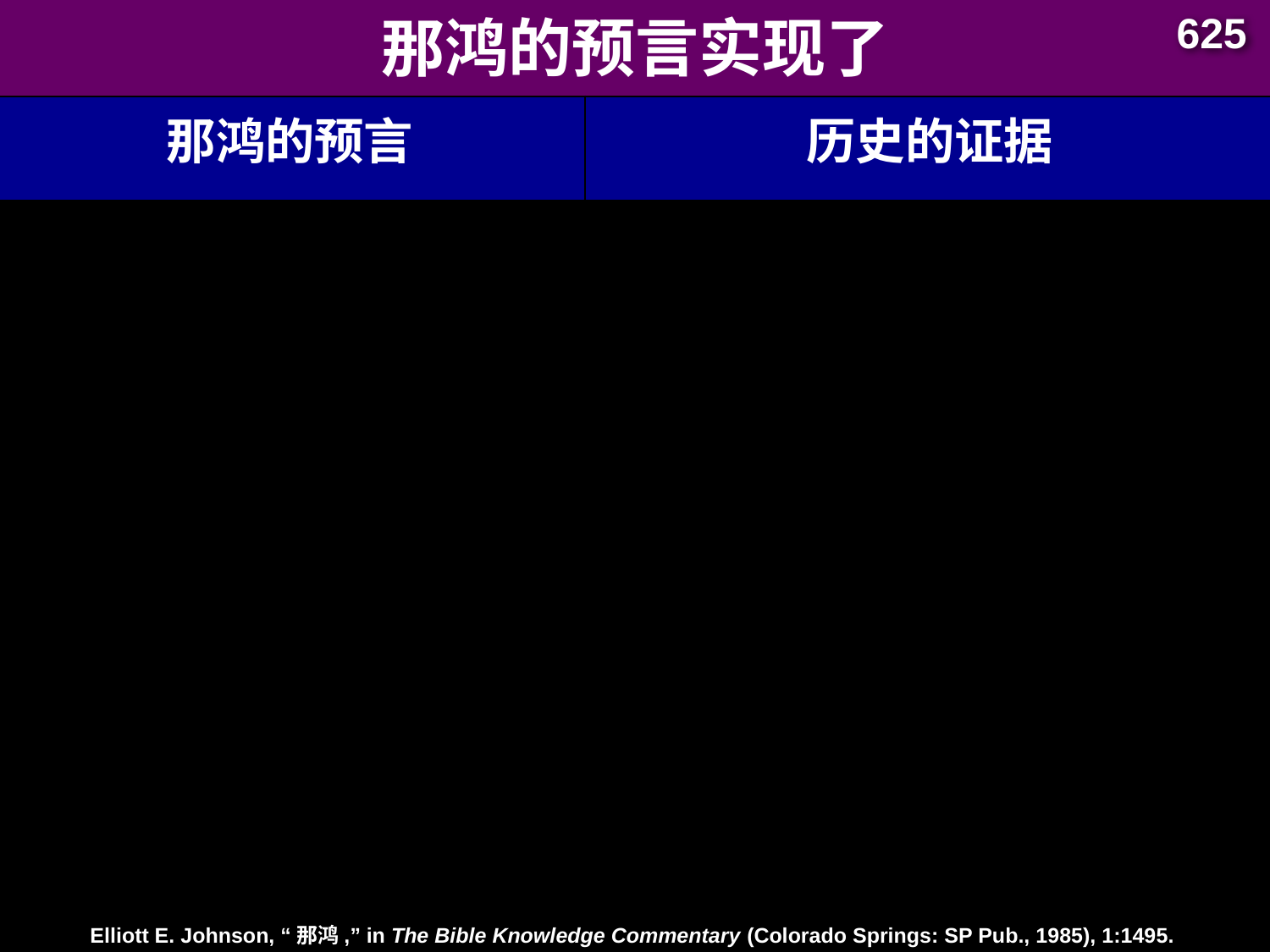

625
# 那鸿的预言实现了
| 那鸿的预言 | 历史的证据 |
| --- | --- |
| 1. 亚述城周围的堡垒将很容易被攻占（3:12）。 | 根据《巴比伦编年史》，尼尼微周围的设防城镇在公元前614年开始陷落，包括塔布里斯（Tabris），即现今尼尼微西北几英里处的沙里斯汗（Sharis-Khan）。 |
Elliott E. Johnson, “那鸿,” in The Bible Knowledge Commentary (Colorado Springs: SP Pub., 1985), 1:1495.